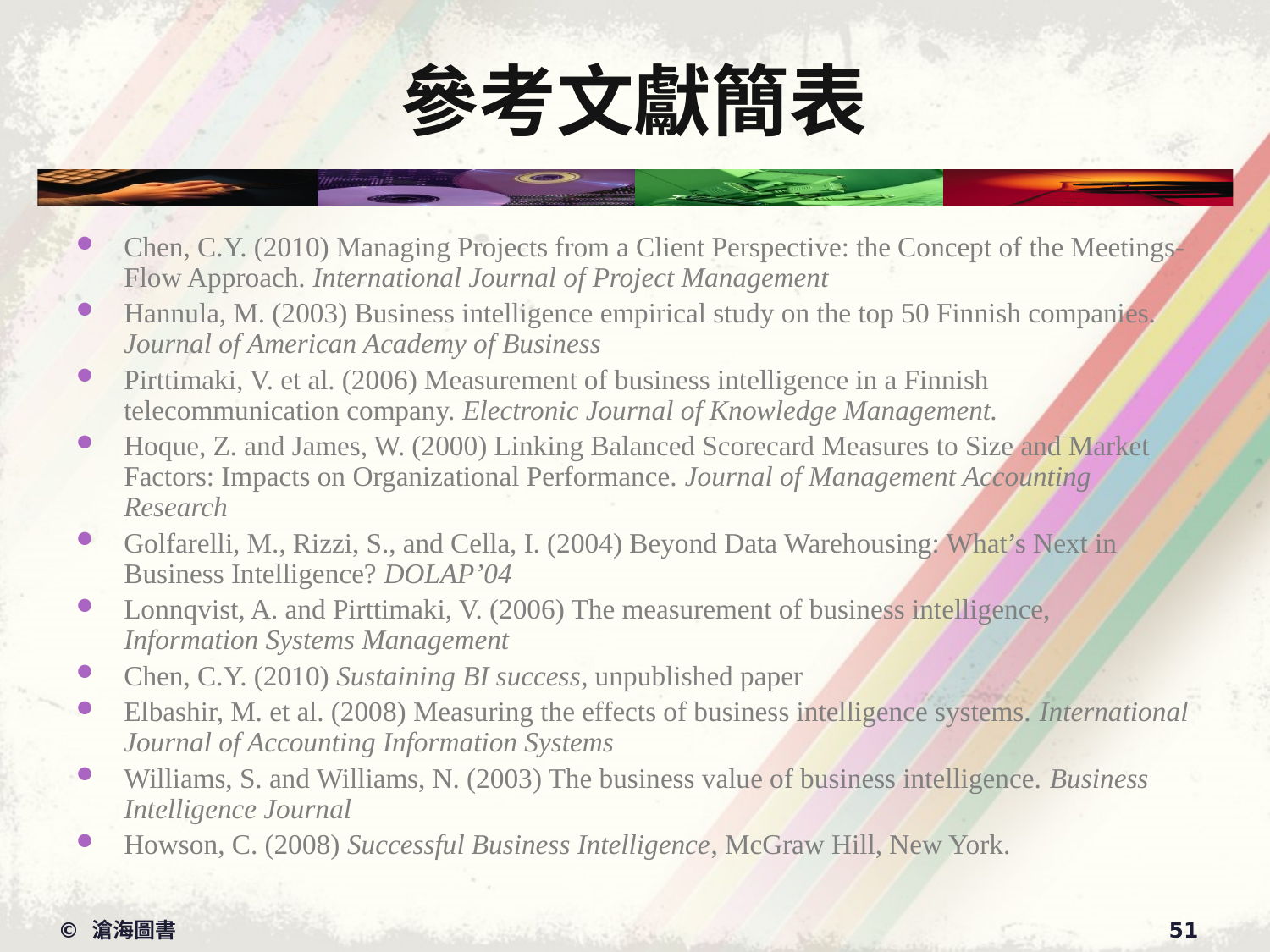

# 參考文獻簡表
Chen, C.Y. (2010) Managing Projects from a Client Perspective: the Concept of the Meetings-Flow Approach. International Journal of Project Management
Hannula, M. (2003) Business intelligence empirical study on the top 50 Finnish companies. Journal of American Academy of Business
Pirttimaki, V. et al. (2006) Measurement of business intelligence in a Finnish telecommunication company. Electronic Journal of Knowledge Management.
Hoque, Z. and James, W. (2000) Linking Balanced Scorecard Measures to Size and Market Factors: Impacts on Organizational Performance. Journal of Management Accounting Research
Golfarelli, M., Rizzi, S., and Cella, I. (2004) Beyond Data Warehousing: What’s Next in Business Intelligence? DOLAP’04
Lonnqvist, A. and Pirttimaki, V. (2006) The measurement of business intelligence, Information Systems Management
Chen, C.Y. (2010) Sustaining BI success, unpublished paper
Elbashir, M. et al. (2008) Measuring the effects of business intelligence systems. International Journal of Accounting Information Systems
Williams, S. and Williams, N. (2003) The business value of business intelligence. Business Intelligence Journal
Howson, C. (2008) Successful Business Intelligence, McGraw Hill, New York.
© 滄海圖書
51